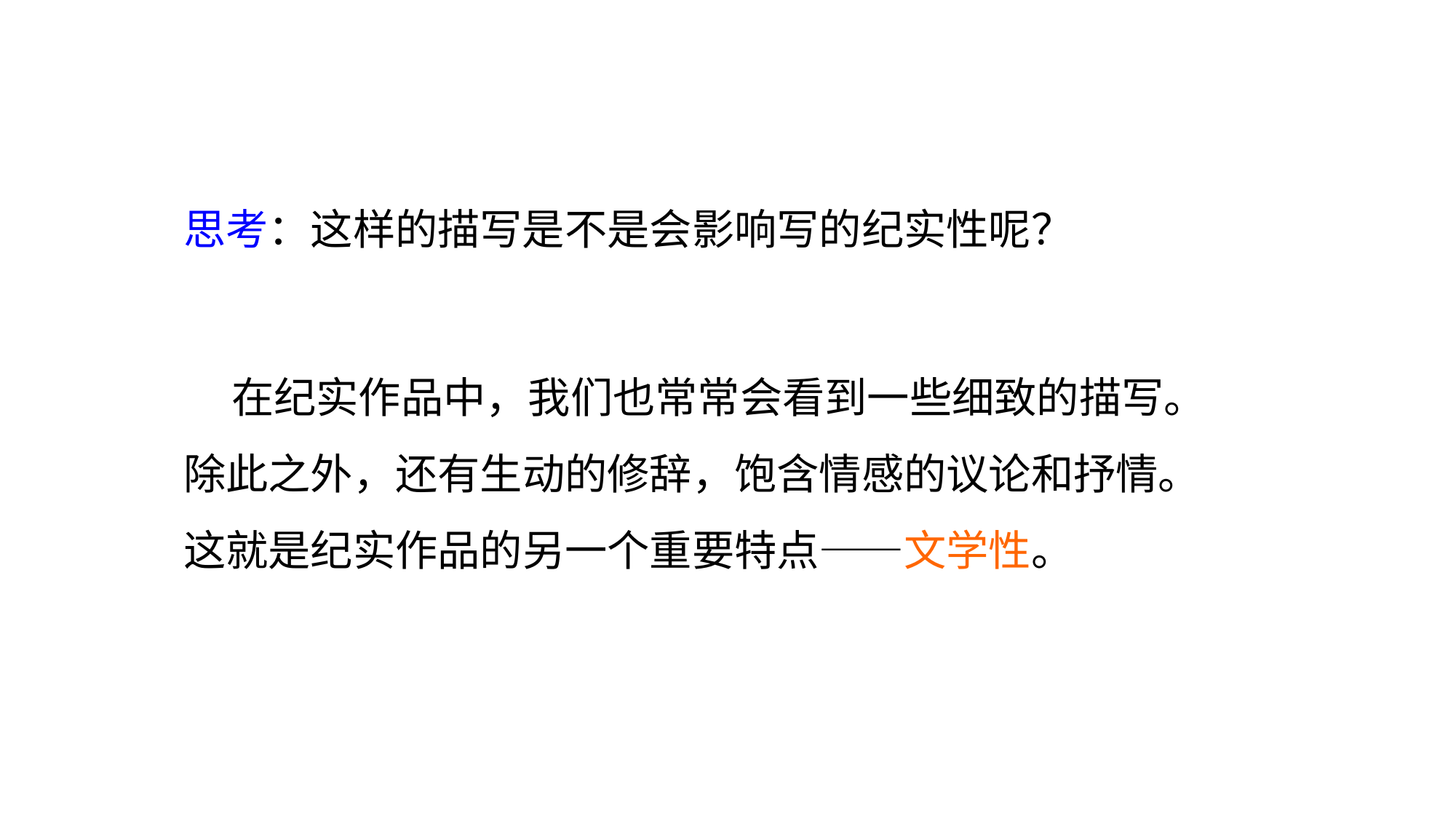

思考：这样的描写是不是会影响写的纪实性呢？
    在纪实作品中，我们也常常会看到一些细致的描写。除此之外，还有生动的修辞，饱含情感的议论和抒情。这就是纪实作品的另一个重要特点——文学性。